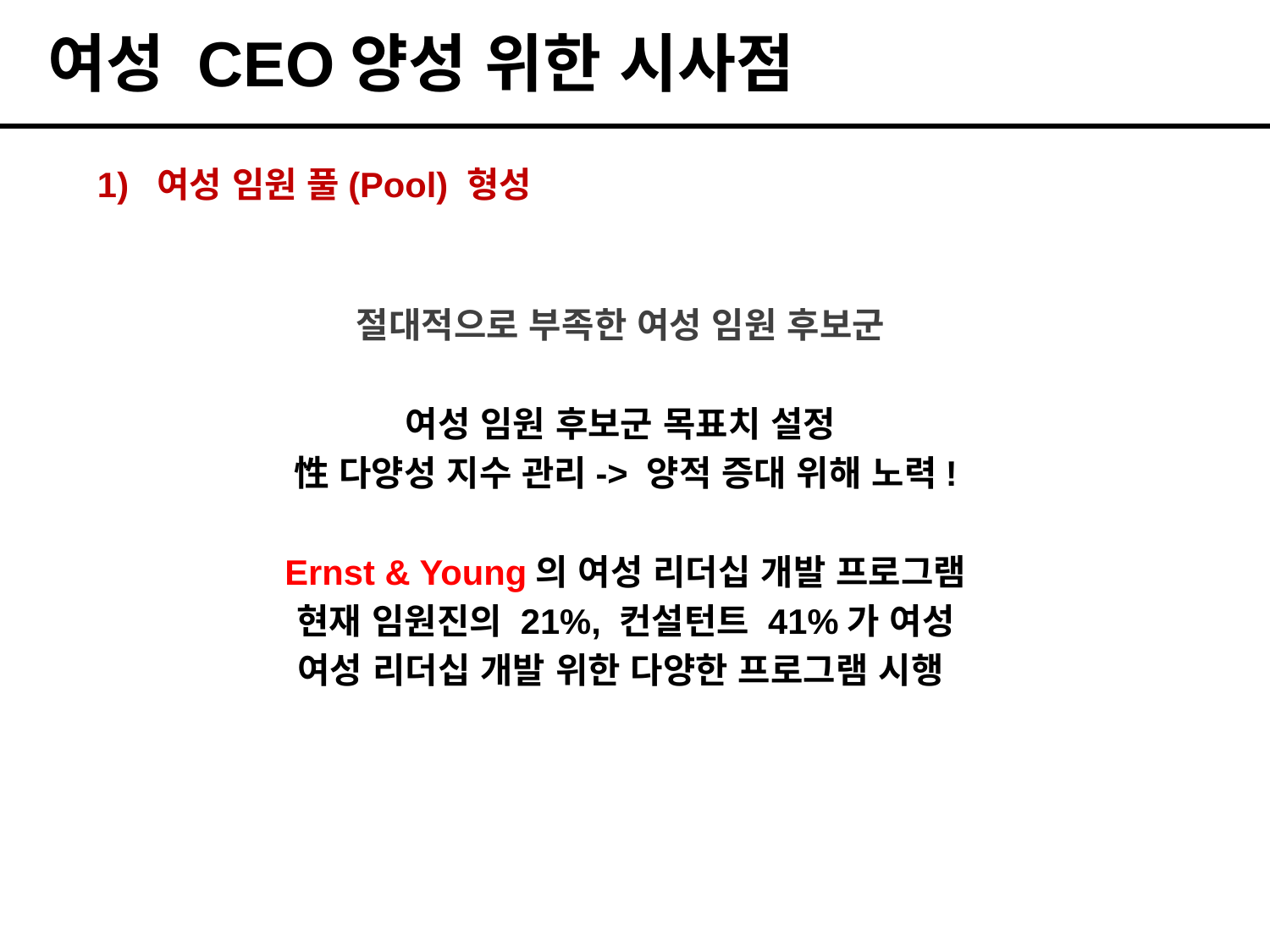

# 여성 CEO양성 위한 시사점
1)  여성 임원 풀(Pool) 형성
절대적으로 부족한 여성 임원 후보군

여성 임원 후보군 목표치 설정
性 다양성 지수 관리-> 양적 증대 위해 노력!

Ernst & Young의 여성 리더십 개발 프로그램
현재 임원진의 21%, 컨설턴트 41%가 여성
여성 리더십 개발 위한 다양한 프로그램 시행